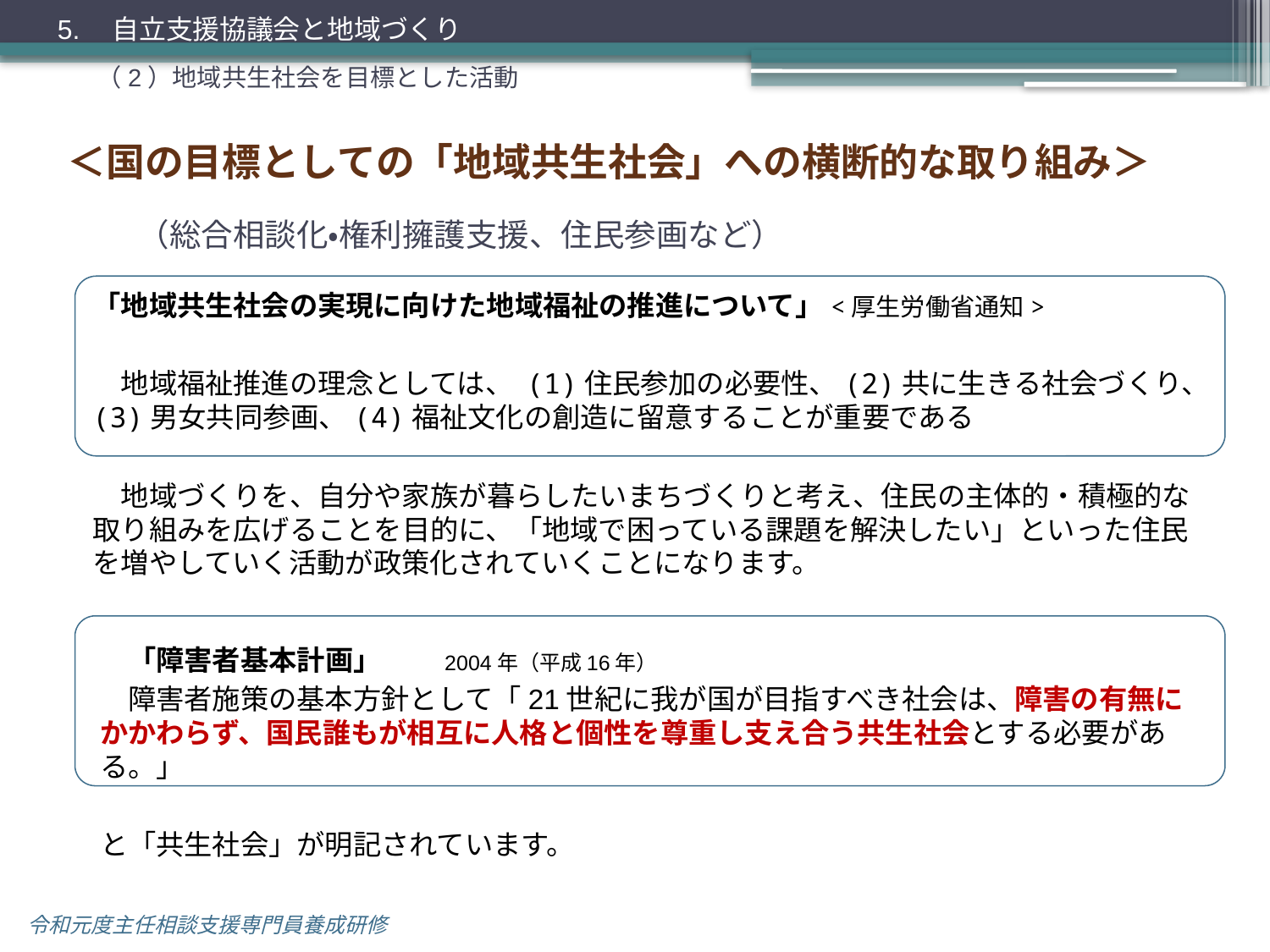

5.　自立支援協議会と地域づくり
（2）地域共生社会を目標とした活動

# ＜国の目標としての「地域共生社会」への横断的な取り組み＞
（総合相談化・権利擁護支援、住民参画など）

「地域共生社会の実現に向けた地域福祉の推進について」<厚生労働省通知>

　地域福祉推進の理念としては、 (1)住民参加の必要性、(2)共に生きる社会づくり、(3)男女共同参画、(4)福祉文化の創造に留意することが重要である

　地域づくりを、自分や家族が暮らしたいまちづくりと考え、住民の主体的・積極的な取り組みを広げることを目的に、「地域で困っている課題を解決したい」といった住民を増やしていく活動が政策化されていくことになります。

　「障害者基本計画」　　2004年（平成16年）
　障害者施策の基本方針として「21世紀に我が国が目指すべき社会は、障害の有無にかかわらず、国民誰もが相互に人格と個性を尊重し支え合う共生社会とする必要がある。」

と「共生社会」が明記されています。
令和元度主任相談支援専門員養成研修